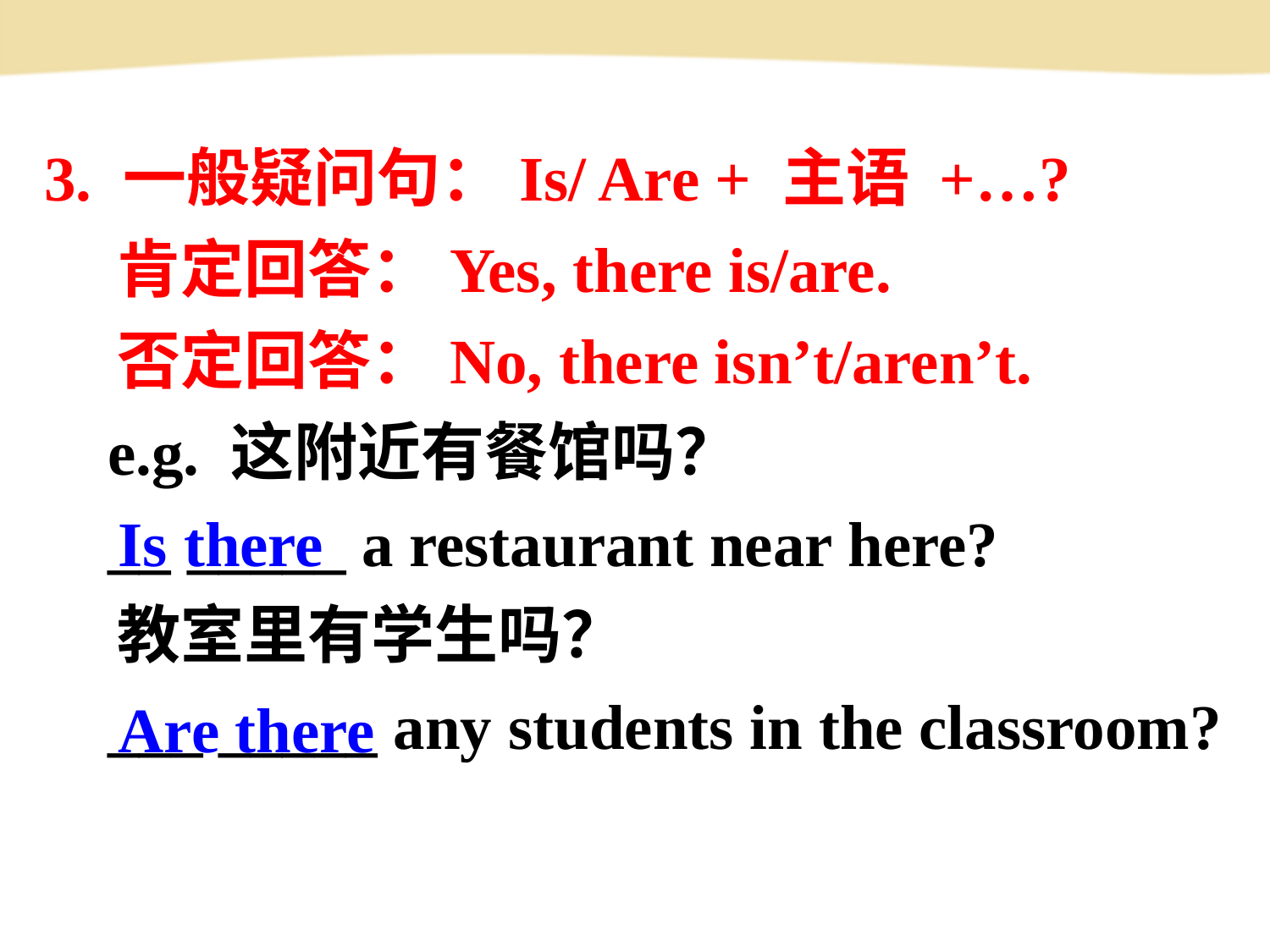

3. 一般疑问句：Is/ Are + 主语 +…?
    肯定回答：Yes, there is/are.
    否定回答：No, there isn’t/aren’t.
    e.g. 这附近有餐馆吗？
    __ _____ a restaurant near here?
    教室里有学生吗？
    ___ _____ any students in the classroom?
Is there
Are there